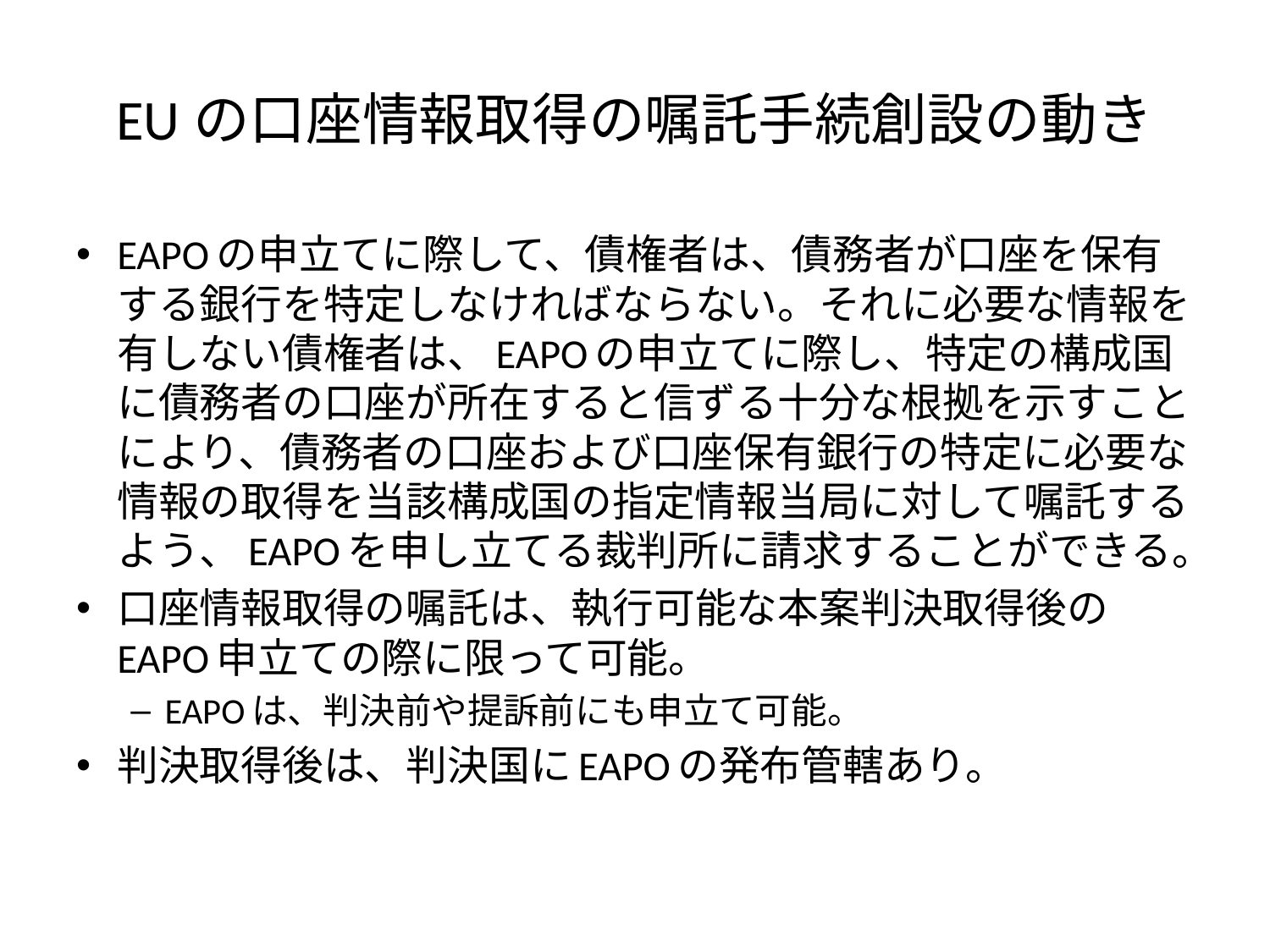

# EUの口座情報取得の嘱託手続創設の動き
EAPOの申立てに際して、債権者は、債務者が口座を保有する銀行を特定しなければならない。それに必要な情報を有しない債権者は、EAPOの申立てに際し、特定の構成国に債務者の口座が所在すると信ずる十分な根拠を示すことにより、債務者の口座および口座保有銀行の特定に必要な情報の取得を当該構成国の指定情報当局に対して嘱託するよう、EAPOを申し立てる裁判所に請求することができる。
口座情報取得の嘱託は、執行可能な本案判決取得後のEAPO申立ての際に限って可能。
EAPOは、判決前や提訴前にも申立て可能。
判決取得後は、判決国にEAPOの発布管轄あり。